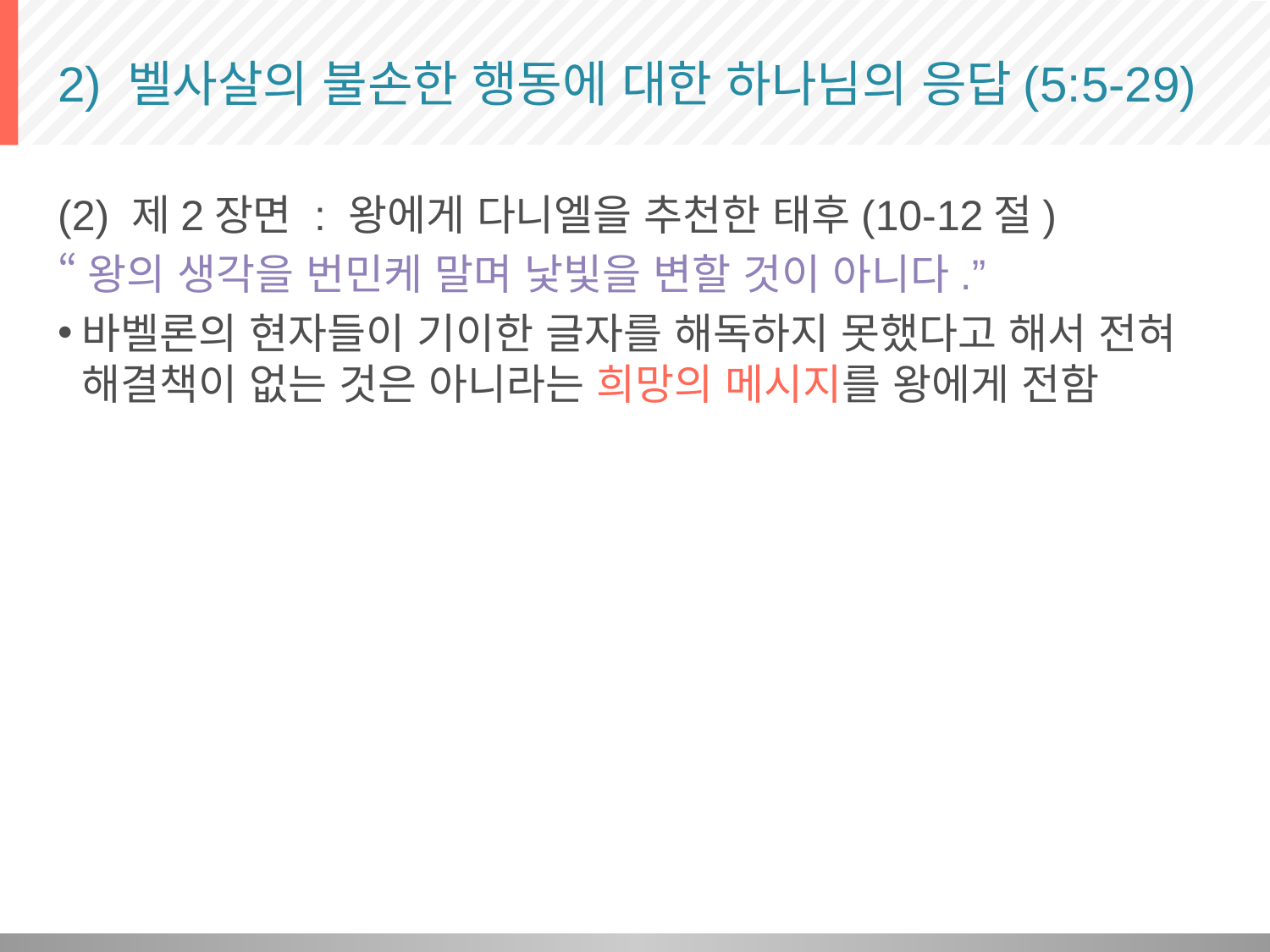

# 2) 벨사살의 불손한 행동에 대한 하나님의 응답(5:5-29)
(2) 제2장면 : 왕에게 다니엘을 추천한 태후(10-12절)
“왕의 생각을 번민케 말며 낯빛을 변할 것이 아니다.”
바벨론의 현자들이 기이한 글자를 해독하지 못했다고 해서 전혀 해결책이 없는 것은 아니라는 희망의 메시지를 왕에게 전함